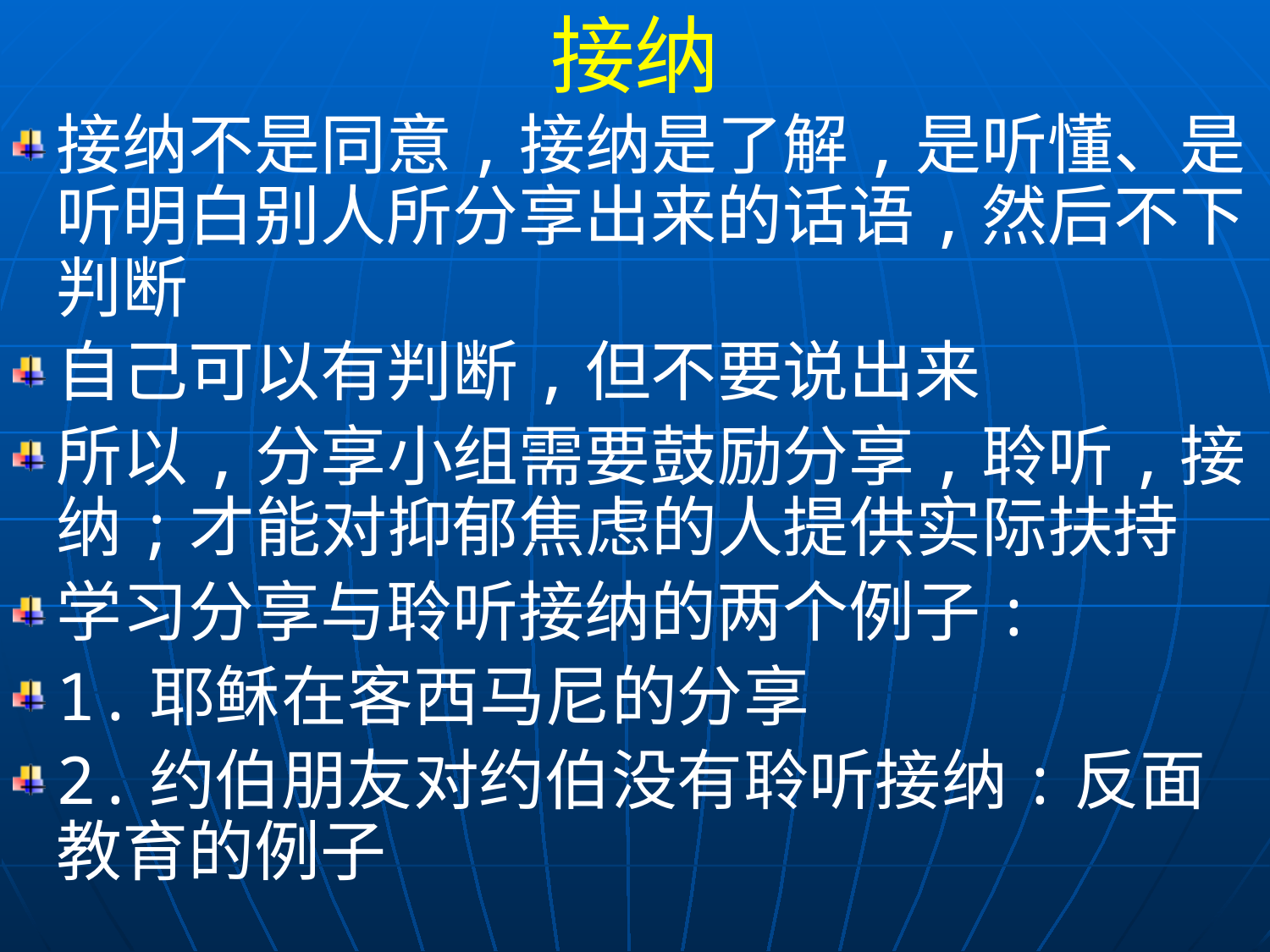

接纳
接纳不是同意,接纳是了解,是听懂、是听明白别人所分享出来的话语,然后不下判断
自己可以有判断,但不要说出来
所以,分享小组需要鼓励分享,聆听,接纳;才能对抑郁焦虑的人提供实际扶持
学习分享与聆听接纳的两个例子:
1.耶稣在客西马尼的分享
2.约伯朋友对约伯没有聆听接纳:反面教育的例子